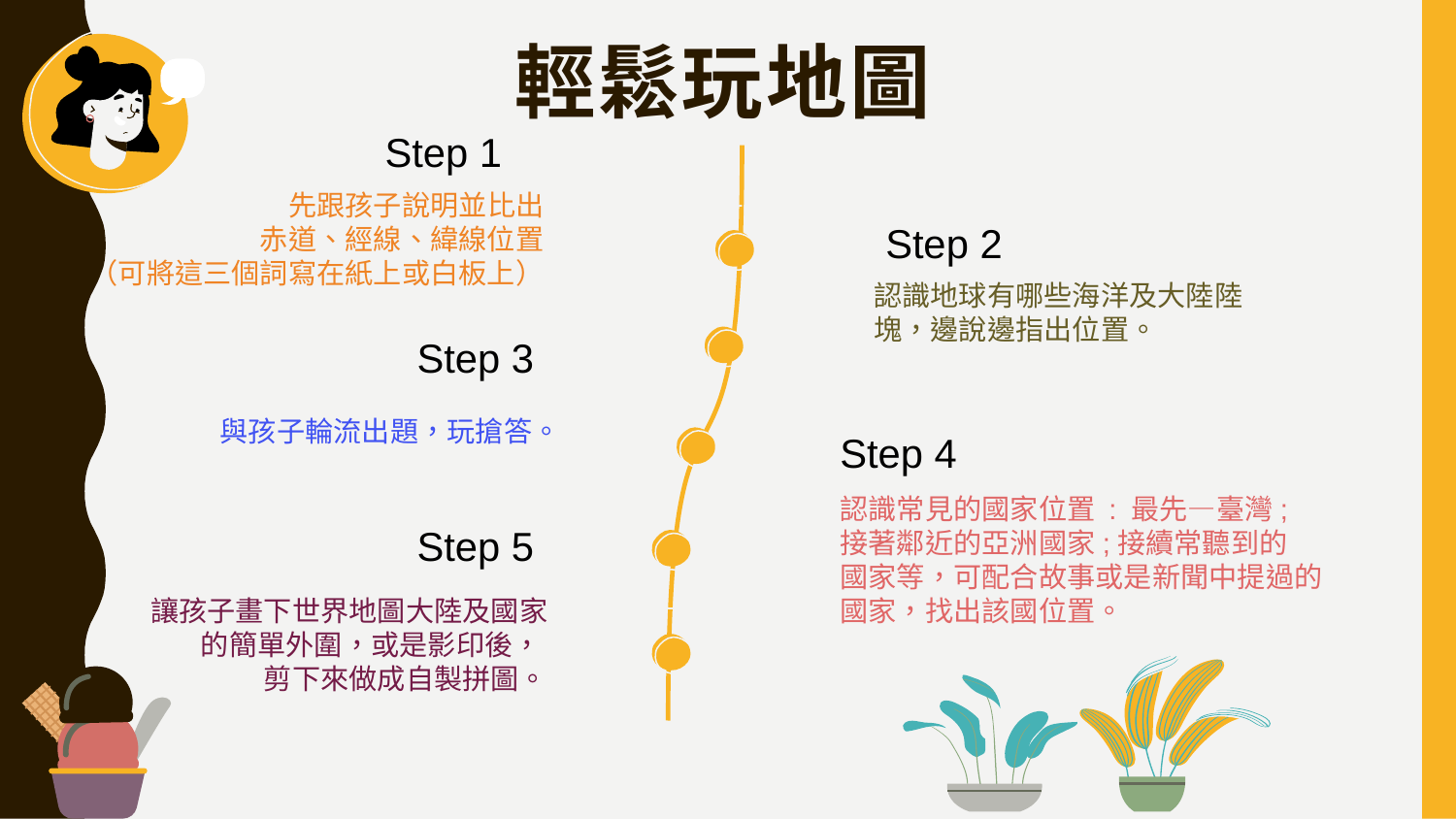

Step 1
# 輕鬆玩地圖

先跟孩子說明並比出
赤道、經線、緯線位置
（可將這三個詞寫在紙上或白板上）
Step 2

認識地球有哪些海洋及大陸陸塊，邊說邊指出位置。
Step 3

與孩子輪流出題，玩搶答。
Step 4

認識常見的國家位置 : 最先—臺灣;
接著鄰近的亞洲國家;接續常聽到的
國家等，可配合故事或是新聞中提過的國家，找出該國位置。
Step 5

讓孩子畫下世界地圖大陸及國家的簡單外圍，或是影印後，
剪下來做成自製拼圖。